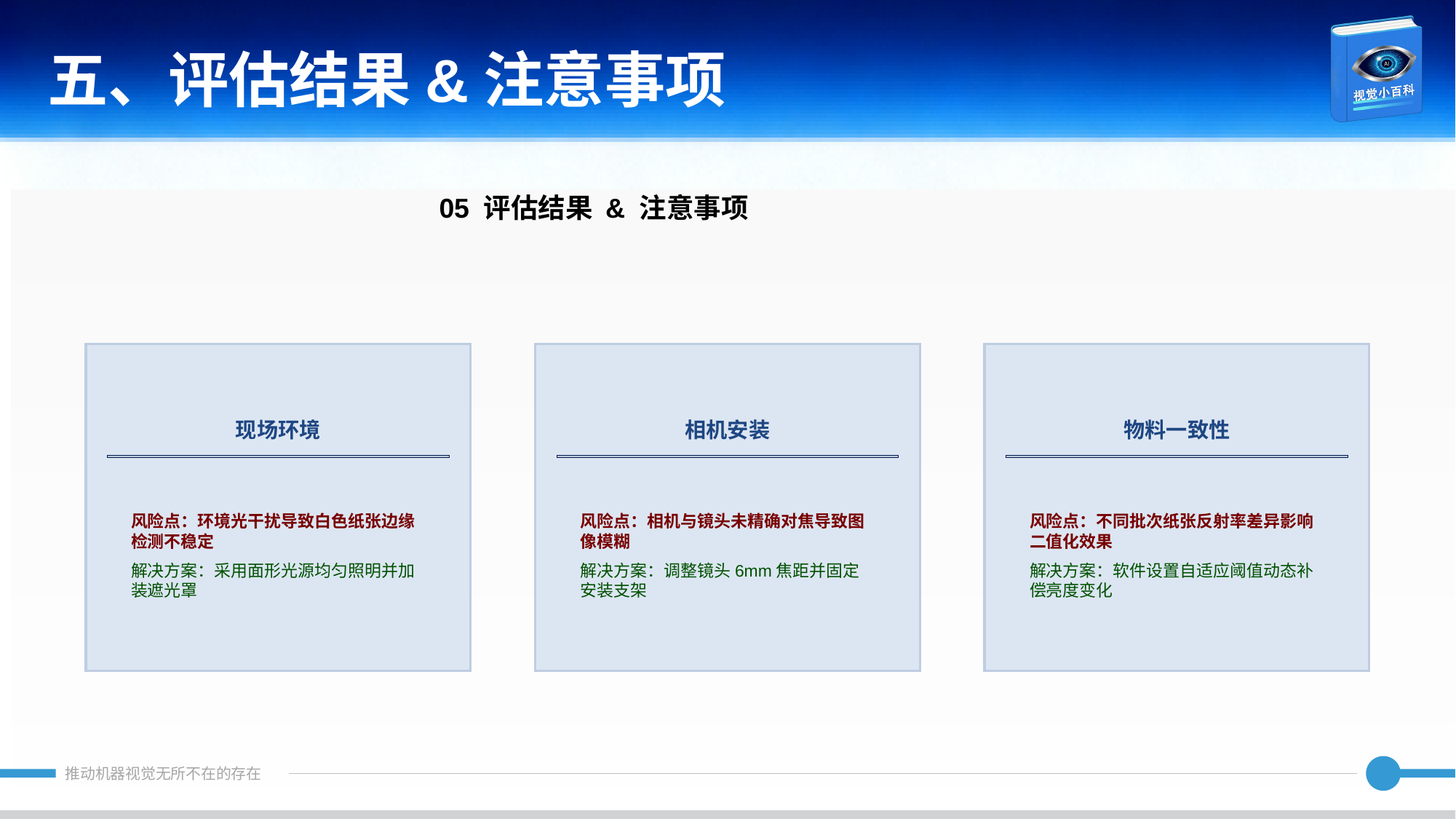

五、评估结果&注意事项

05 评估结果 & 注意事项

现场环境

相机安装

物料一致性

风险点：环境光干扰导致白色纸张边缘检测不稳定
解决方案：采用面形光源均匀照明并加装遮光罩

风险点：相机与镜头未精确对焦导致图像模糊
解决方案：调整镜头6mm焦距并固定安装支架

风险点：不同批次纸张反射率差异影响二值化效果
解决方案：软件设置自适应阈值动态补偿亮度变化
10